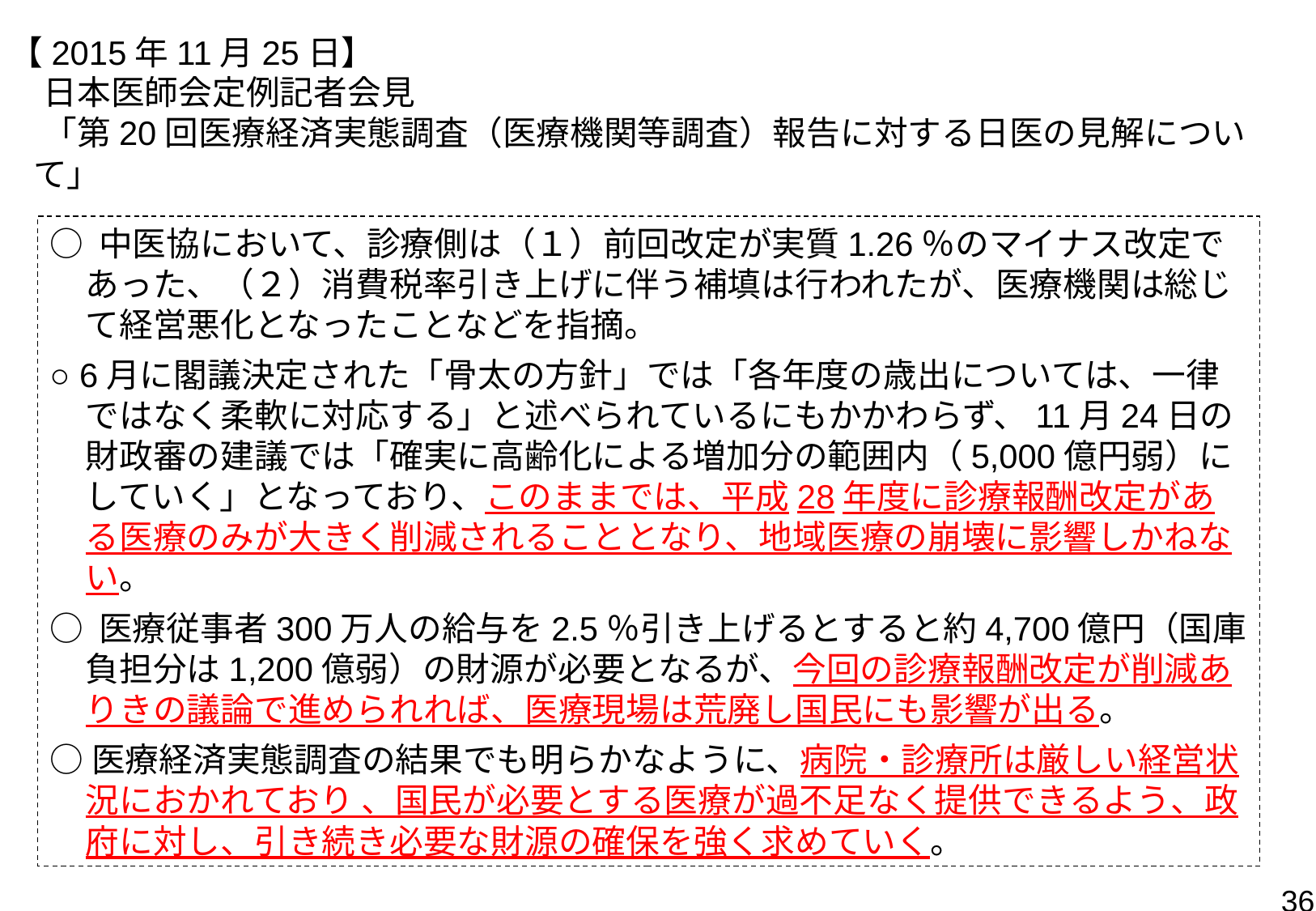

【2015年11月25日】
　日本医師会定例記者会見
　「第20回医療経済実態調査（医療機関等調査）報告に対する日医の見解について」
○ 中医協において、診療側は（１）前回改定が実質1.26％のマイナス改定であった、（２）消費税率引き上げに伴う補填は行われたが、医療機関は総じて経営悪化となったことなどを指摘。
○ 6月に閣議決定された「骨太の方針」では「各年度の歳出については、一律ではなく柔軟に対応する」と述べられているにもかかわらず、11月24日の財政審の建議では「確実に高齢化による増加分の範囲内（5,000億円弱）にしていく」となっており、このままでは、平成28年度に診療報酬改定がある医療のみが大きく削減されることとなり、地域医療の崩壊に影響しかねない。
○ 医療従事者300万人の給与を2.5％引き上げるとすると約4,700億円（国庫負担分は1,200億弱）の財源が必要となるが、今回の診療報酬改定が削減ありきの議論で進められれば、医療現場は荒廃し国民にも影響が出る。
○医療経済実態調査の結果でも明らかなように、病院・診療所は厳しい経営状況におかれており 、国民が必要とする医療が過不足なく提供できるよう、政府に対し、引き続き必要な財源の確保を強く求めていく。
36